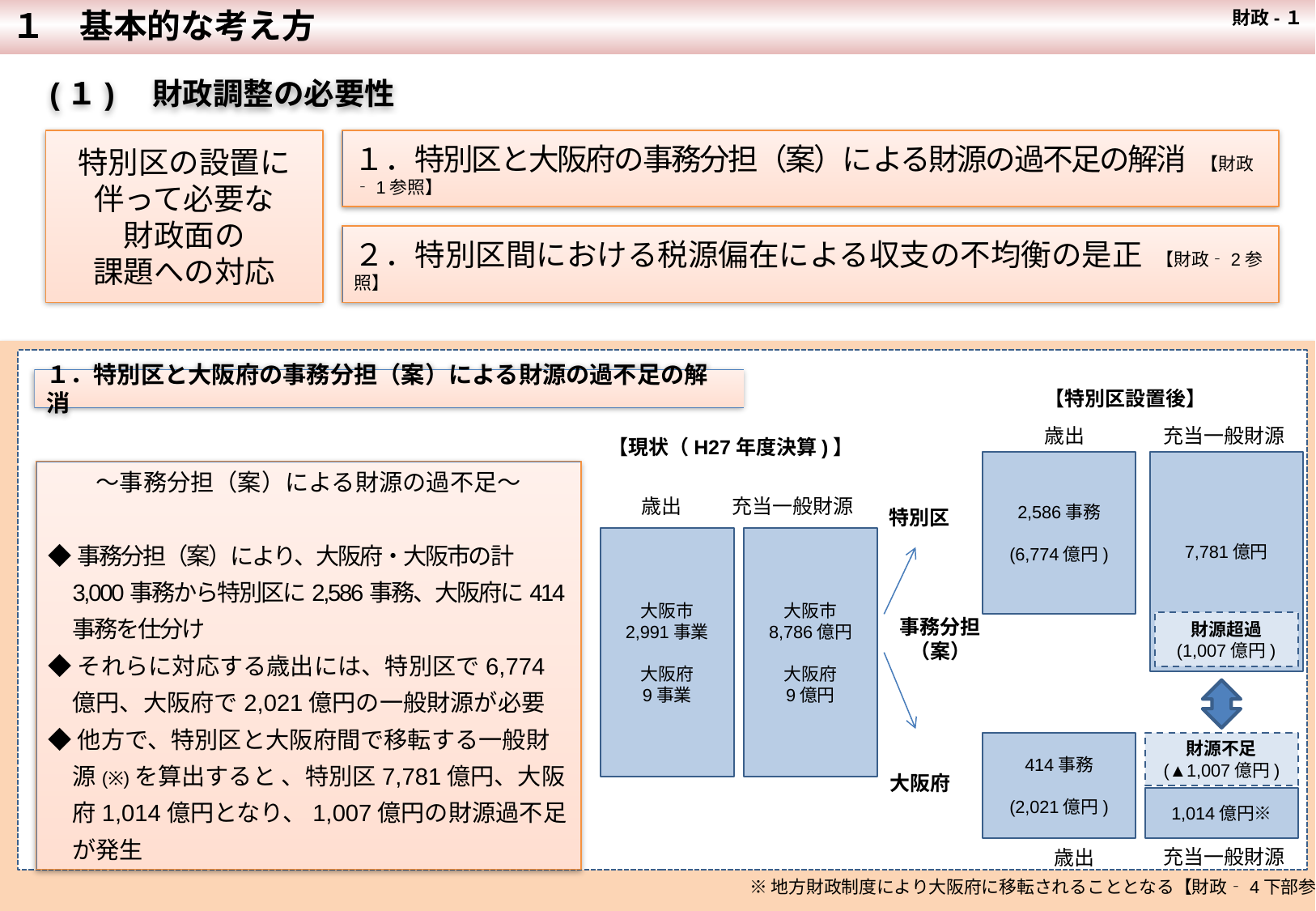

１　基本的な考え方
 財政-１
　(１)　財政調整の必要性
特別区の設置に
伴って必要な
財政面の
課題への対応
１．特別区と大阪府の事務分担（案）による財源の過不足の解消  【財政‐1参照】
２．特別区間における税源偏在による収支の不均衡の是正  【財政‐2参照】

１．特別区と大阪府の事務分担（案）による財源の過不足の解消
【特別区設置後】
歳出
充当一般財源
【現状（H27年度決算)】
2,586事務

(6,774億円)
7,781億円

～事務分担（案）による財源の過不足～

◆事務分担（案）により、大阪府・大阪市の計3,000事務から特別区に2,586事務、大阪府に414事務を仕分け
◆それらに対応する歳出には、特別区で6,774億円、大阪府で2,021億円の一般財源が必要
◆他方で、特別区と大阪府間で移転する一般財源(※)を算出すると 、特別区7,781億円、大阪府1,014億円となり、1,007億円の財源過不足が発生
歳出
充当一般財源
特別区
大阪市
2,991事業

大阪府
9事業
大阪市
8,786億円

大阪府
9億円
事務分担
（案）
財源超過
(1,007億円)

414事務

(2,021億円)
財源不足
(▲1,007億円)
大阪府
1,014億円※
充当一般財源
歳出
※地方財政制度により大阪府に移転されることとなる【財政‐4下部参照】